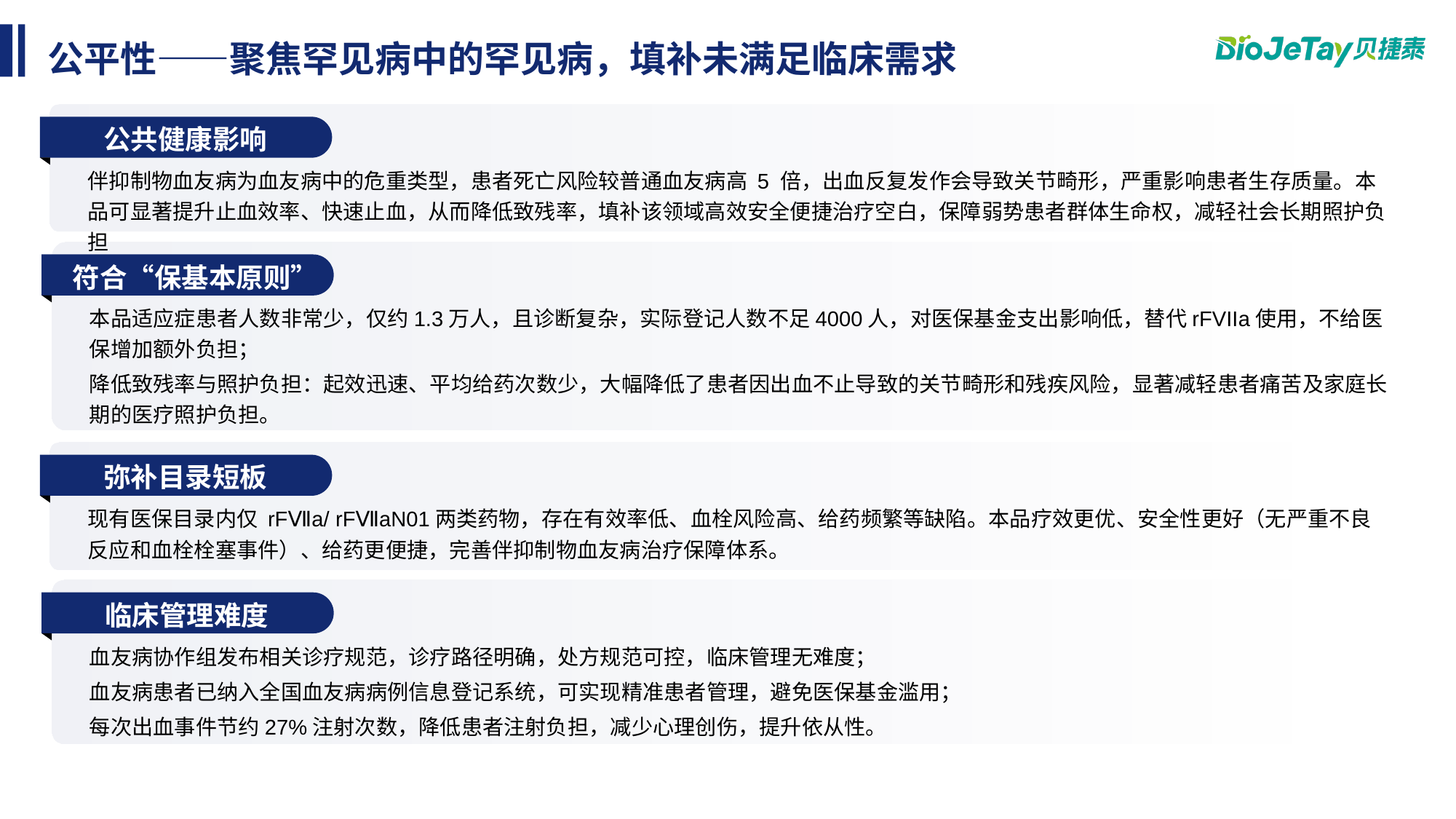

公平性——聚焦罕见病中的罕见病，填补未满足临床需求

公共健康影响
伴抑制物血友病为血友病中的危重类型，患者死亡风险较普通血友病高 5 倍，出血反复发作会导致关节畸形，严重影响患者生存质量。本品可显著提升止血效率、快速止血，从而降低致残率，填补该领域高效安全便捷治疗空白，保障弱势患者群体生命权，减轻社会长期照护负担

符合“保基本原则”
本品适应症患者人数非常少，仅约1.3万人，且诊断复杂，实际登记人数不足4000人，对医保基金支出影响低，替代rFVIIa使用，不给医保增加额外负担；
降低致残率与照护负担：起效迅速、平均给药次数少，大幅降低了患者因出血不止导致的关节畸形和残疾风险，显著减轻患者痛苦及家庭长期的医疗照护负担。

弥补目录短板
现有医保目录内仅 rFⅦa/ rFⅦaN01两类药物，存在有效率低、血栓风险高、给药频繁等缺陷。本品疗效更优、安全性更好（无严重不良反应和血栓栓塞事件）、给药更便捷，完善伴抑制物血友病治疗保障体系。

临床管理难度
血友病协作组发布相关诊疗规范，诊疗路径明确，处方规范可控，临床管理无难度；
血友病患者已纳入全国血友病病例信息登记系统，可实现精准患者管理，避免医保基金滥用；
每次出血事件节约27%注射次数，降低患者注射负担，减少心理创伤，提升依从性。